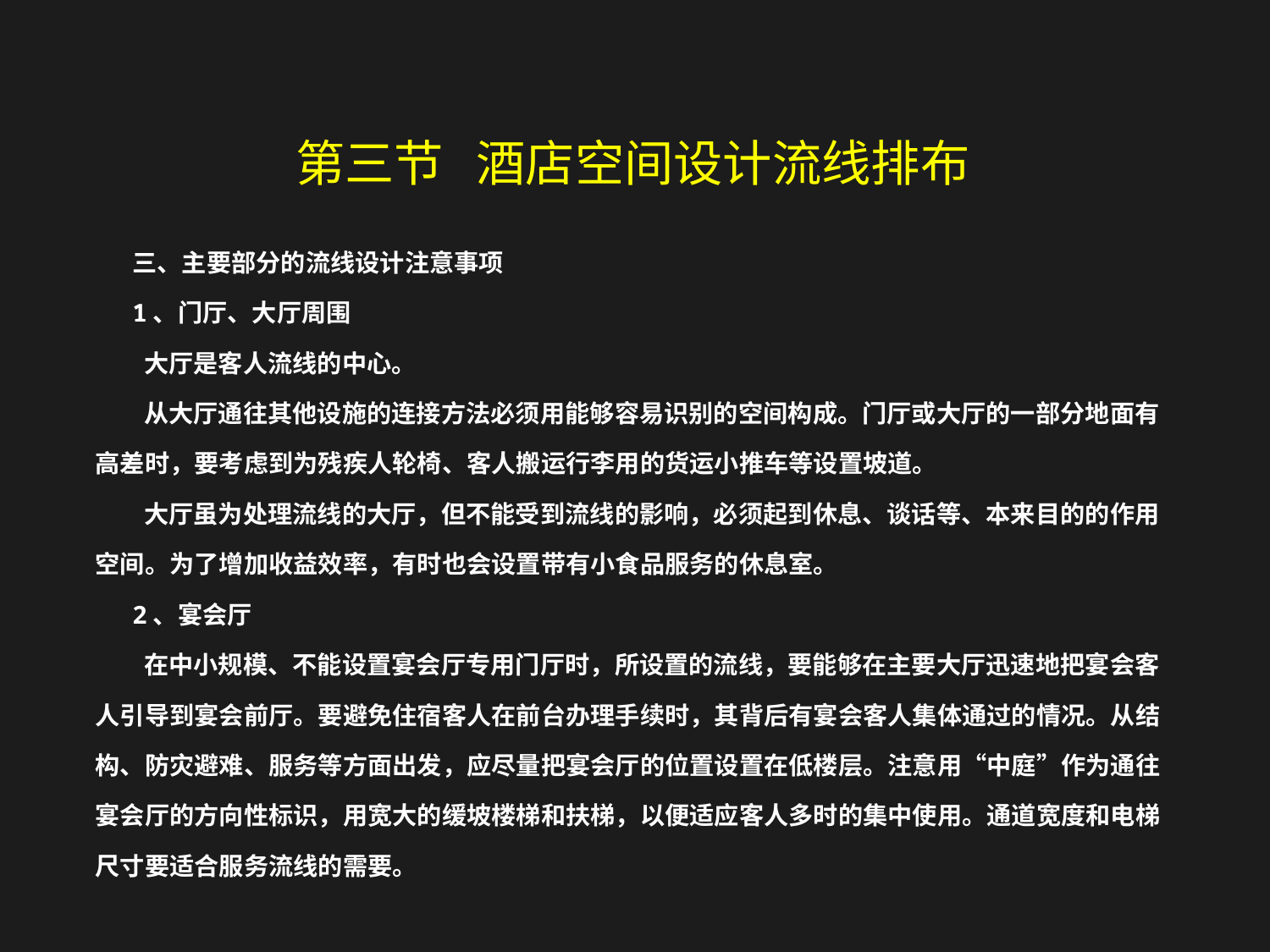

第三节   酒店空间设计流线排布
三、主要部分的流线设计注意事项
1、门厅、大厅周围
 大厅是客人流线的中心。
 从大厅通往其他设施的连接方法必须用能够容易识别的空间构成。门厅或大厅的一部分地面有高差时，要考虑到为残疾人轮椅、客人搬运行李用的货运小推车等设置坡道。
 大厅虽为处理流线的大厅，但不能受到流线的影响，必须起到休息、谈话等、本来目的的作用空间。为了增加收益效率，有时也会设置带有小食品服务的休息室。
2、宴会厅
 在中小规模、不能设置宴会厅专用门厅时，所设置的流线，要能够在主要大厅迅速地把宴会客人引导到宴会前厅。要避免住宿客人在前台办理手续时，其背后有宴会客人集体通过的情况。从结构、防灾避难、服务等方面出发，应尽量把宴会厅的位置设置在低楼层。注意用“中庭”作为通往宴会厅的方向性标识，用宽大的缓坡楼梯和扶梯，以便适应客人多时的集中使用。通道宽度和电梯尺寸要适合服务流线的需要。